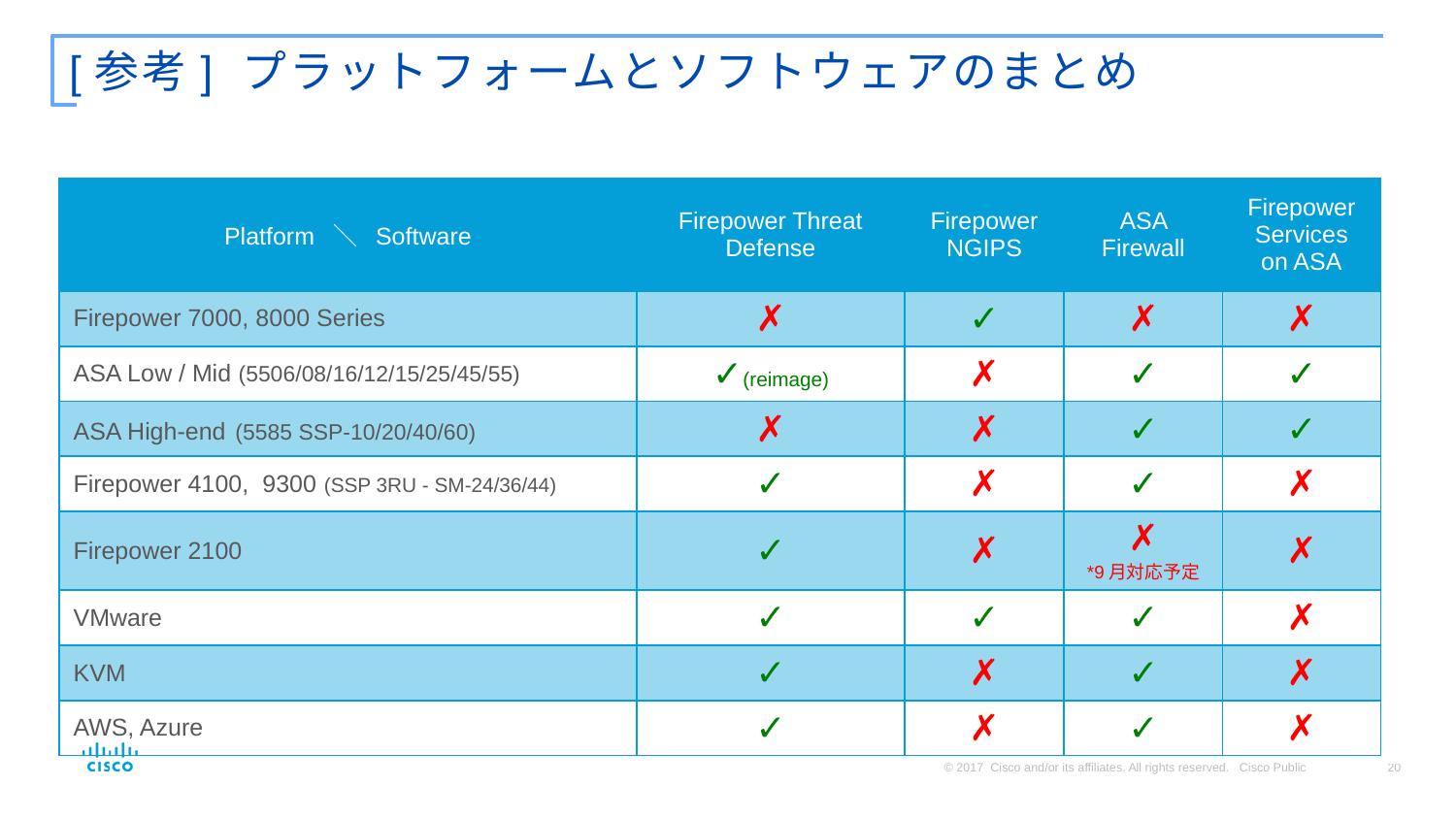

# [参考] プラットフォームとソフトウェアのまとめ
| Platform ＼ Software | Firepower Threat Defense | Firepower NGIPS | ASA Firewall | Firepower Services on ASA |
| --- | --- | --- | --- | --- |
| Firepower 7000, 8000 Series | ✗ | ✓ | ✗ | ✗ |
| ASA Low / Mid (5506/08/16/12/15/25/45/55) | ✓(reimage) | ✗ | ✓ | ✓ |
| ASA High-end (5585 SSP-10/20/40/60) | ✗ | ✗ | ✓ | ✓ |
| Firepower 4100, 9300 (SSP 3RU - SM-24/36/44) | ✓ | ✗ | ✓ | ✗ |
| Firepower 2100 | ✓ | ✗ | ✗ \*9月対応予定 | ✗ |
| VMware | ✓ | ✓ | ✓ | ✗ |
| KVM | ✓ | ✗ | ✓ | ✗ |
| AWS, Azure | ✓ | ✗ | ✓ | ✗ |